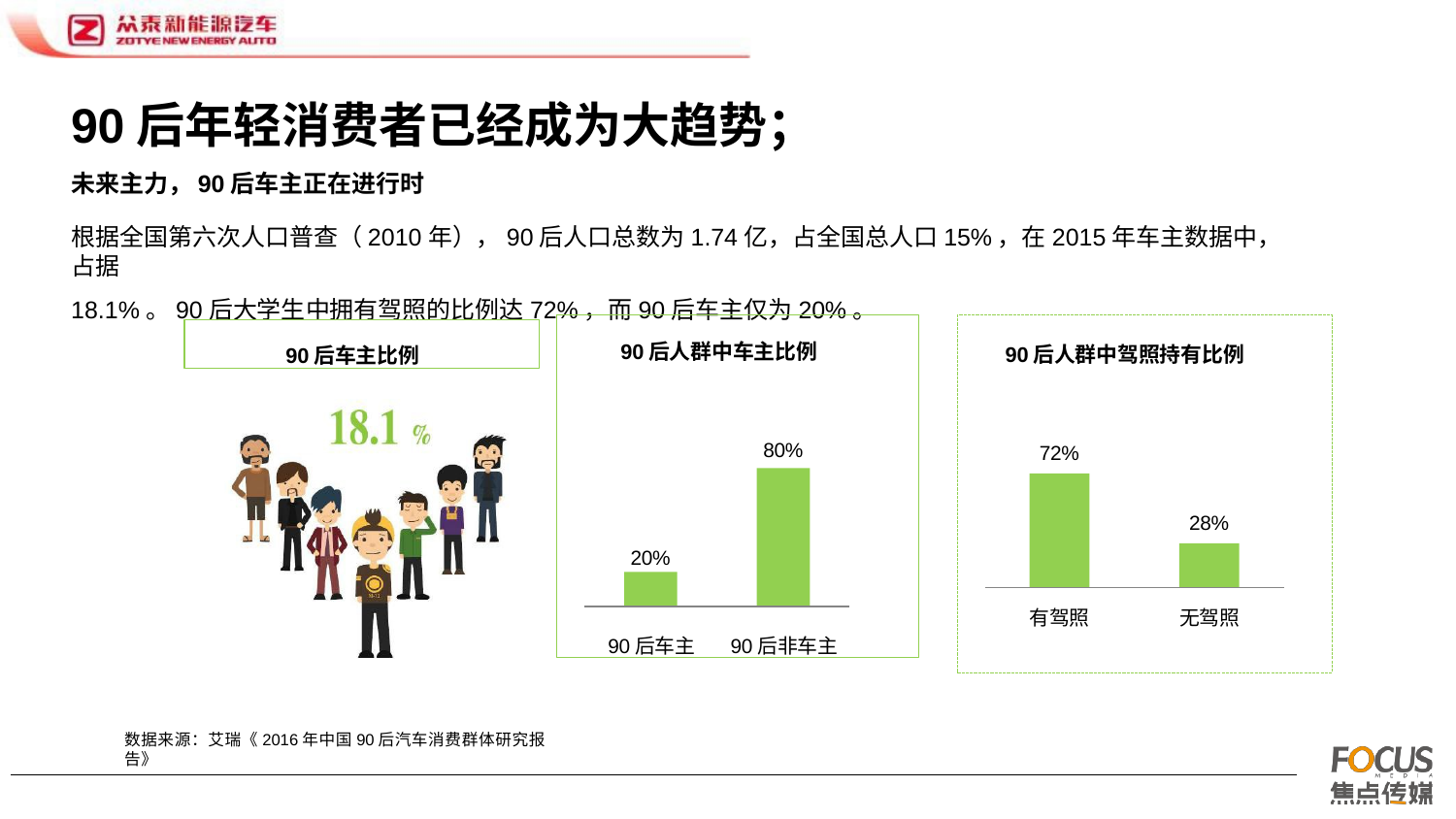

# 90后年轻消费者已经成为大趋势；
未来主力，90后车主正在进行时
根据全国第六次人口普查（2010年），90后人口总数为1.74亿，占全国总人口15%，在2015年车主数据中，占据
18.1%。90后大学生中拥有驾照的比例达72%，而90后车主仅为20%。
90后人群中车主比例

80%

20%

90后车主	90后非车主

90后车主比例
90后人群中驾照持有比例

72%

28%

有驾照
无驾照

数据来源：艾瑞《2016年中国90后汽车消费群体研究报告》